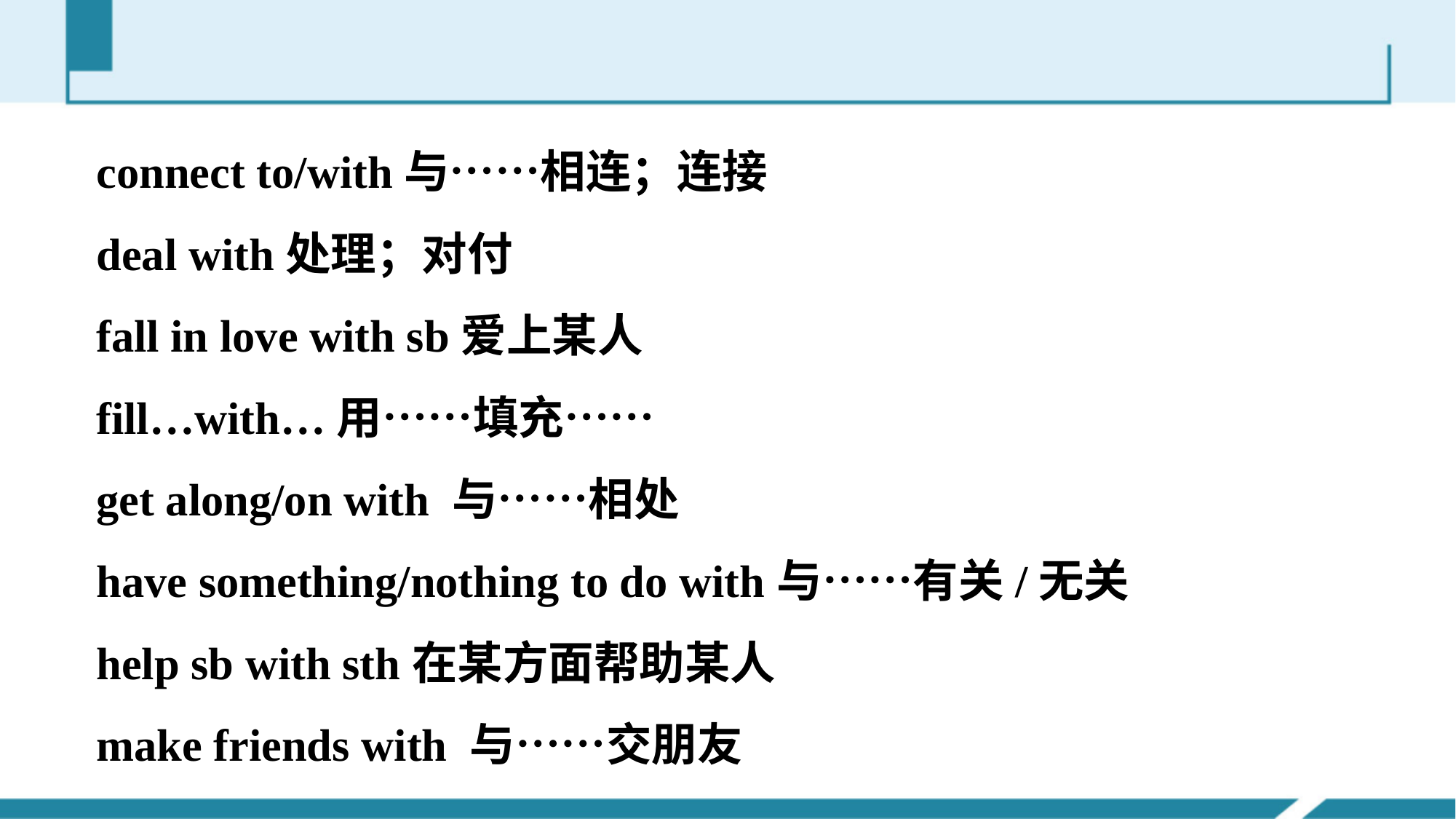

connect to/with与……相连；连接
deal with处理；对付
fall in love with sb爱上某人
fill…with…用……填充……
get along/on with 与……相处
have something/nothing to do with与……有关/无关
help sb with sth在某方面帮助某人
make friends with 与……交朋友